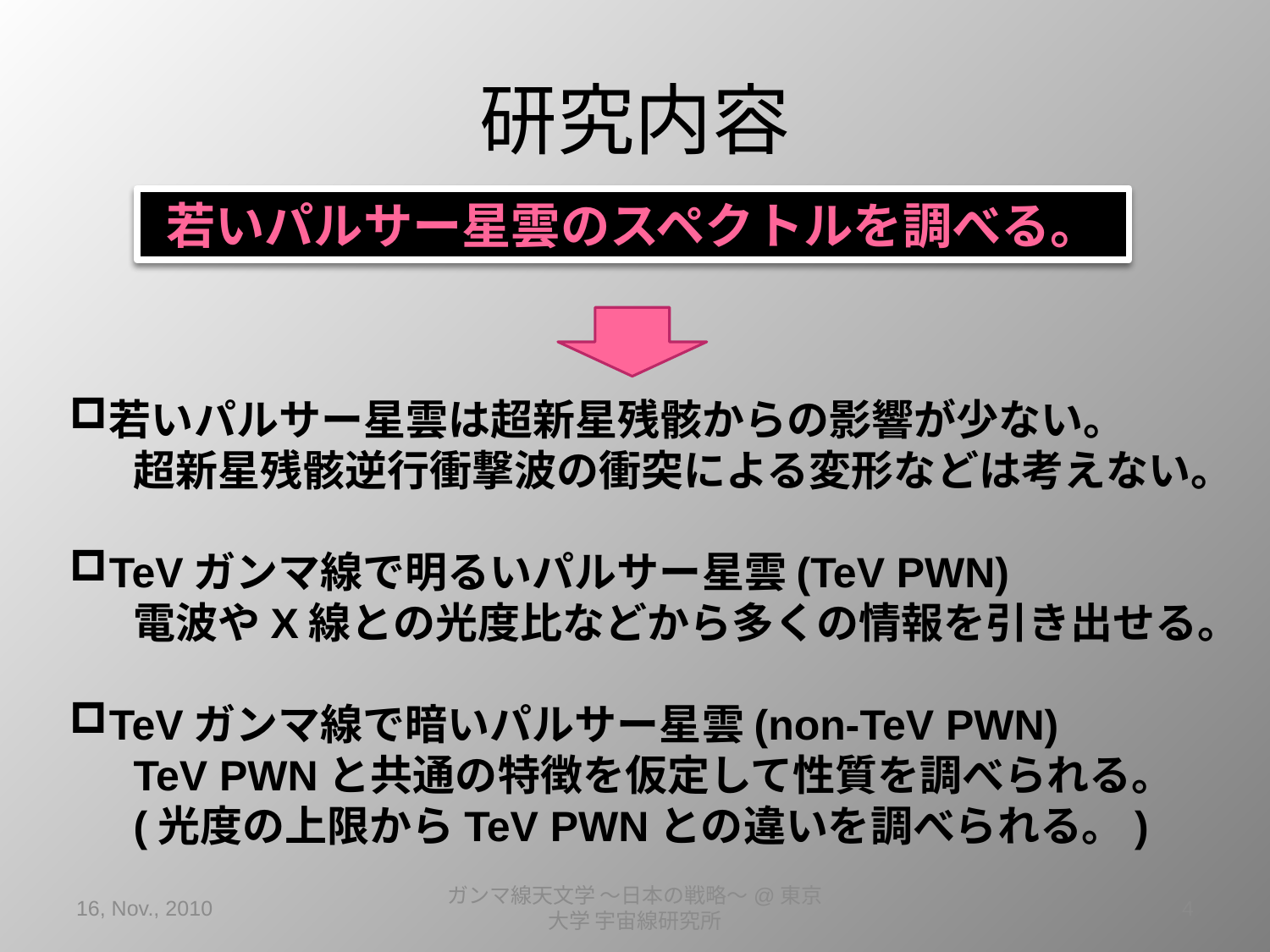

# 研究内容
若いパルサー星雲のスペクトルを調べる。

若いパルサー星雲は超新星残骸からの影響が少ない。
超新星残骸逆行衝撃波の衝突による変形などは考えない。

TeVガンマ線で明るいパルサー星雲(TeV PWN)
電波やX線との光度比などから多くの情報を引き出せる。

TeVガンマ線で暗いパルサー星雲(non-TeV PWN)
TeV PWNと共通の特徴を仮定して性質を調べられる。
(光度の上限からTeV PWNとの違いを調べられる。)

16, Nov., 2010
ガンマ線天文学 ～日本の戦略～@東京大学 宇宙線研究所
4